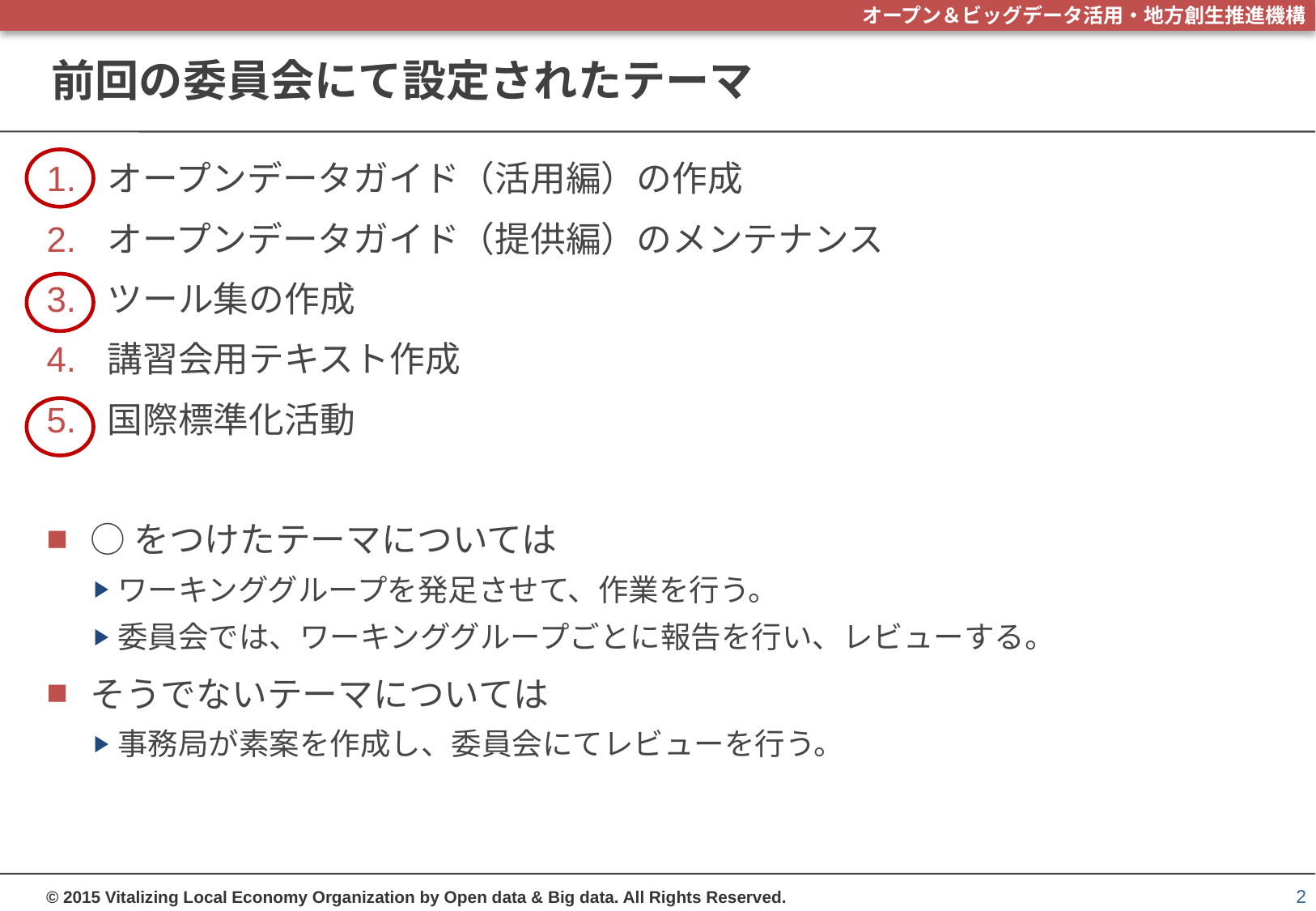

# 前回の委員会にて設定されたテーマ

オープンデータガイド（活用編）の作成
オープンデータガイド（提供編）のメンテナンス
ツール集の作成
講習会用テキスト作成
国際標準化活動

○をつけたテーマについては
ワーキンググループを発足させて、作業を行う。
委員会では、ワーキンググループごとに報告を行い、レビューする。
そうでないテーマについては
事務局が素案を作成し、委員会にてレビューを行う。

2